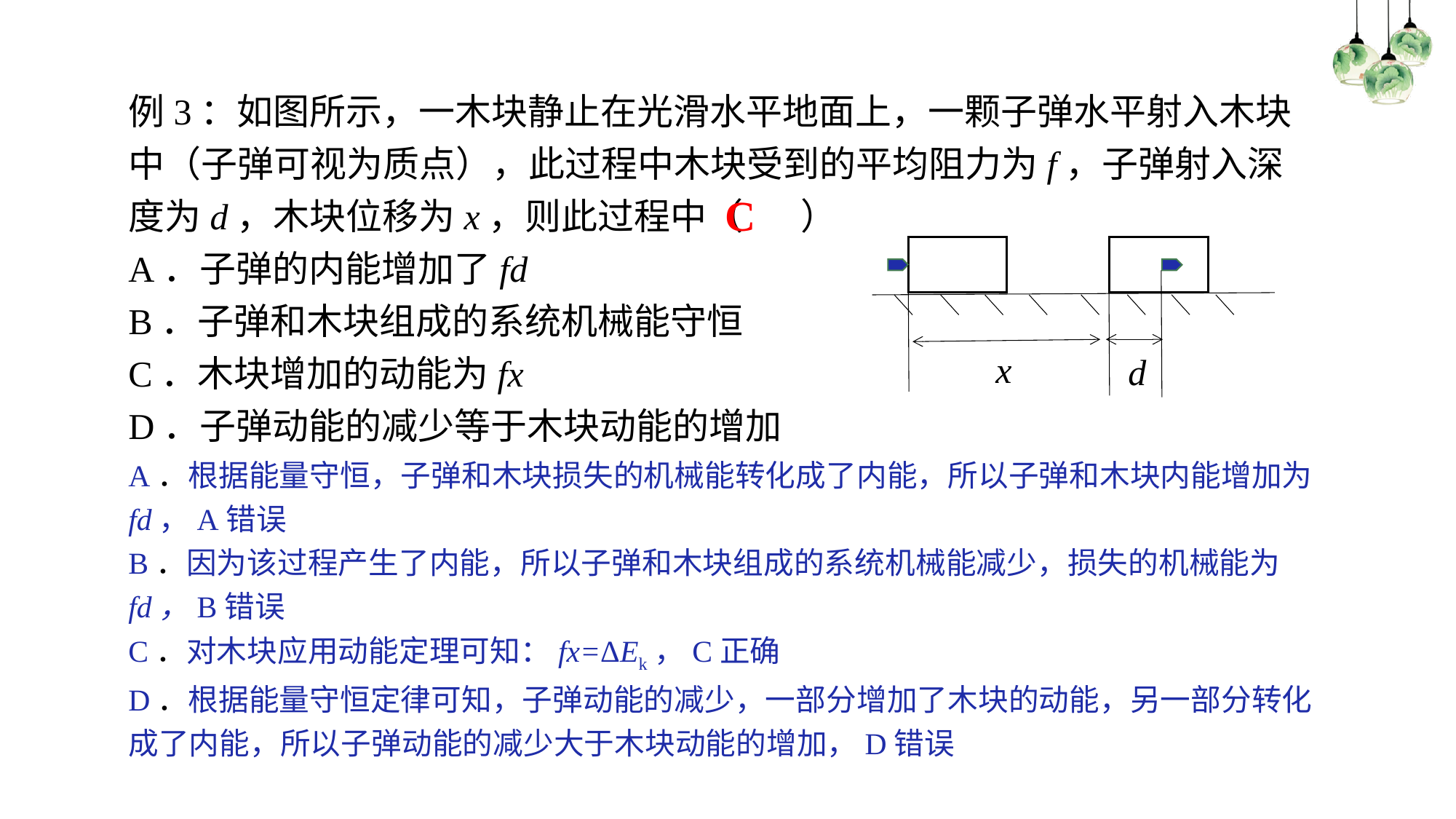

例3：如图所示，一木块静止在光滑水平地面上，一颗子弹水平射入木块中（子弹可视为质点），此过程中木块受到的平均阻力为f，子弹射入深度为d，木块位移为x，则此过程中（       ）
A．子弹的内能增加了fd
B．子弹和木块组成的系统机械能守恒
C．木块增加的动能为fx
D．子弹动能的减少等于木块动能的增加
C

x
d
A．根据能量守恒，子弹和木块损失的机械能转化成了内能，所以子弹和木块内能增加为fd，A错误
B．因为该过程产生了内能，所以子弹和木块组成的系统机械能减少，损失的机械能为fd，B错误
C．对木块应用动能定理可知：fx=ΔEk，C正确
D．根据能量守恒定律可知，子弹动能的减少，一部分增加了木块的动能，另一部分转化成了内能，所以子弹动能的减少大于木块动能的增加，D错误